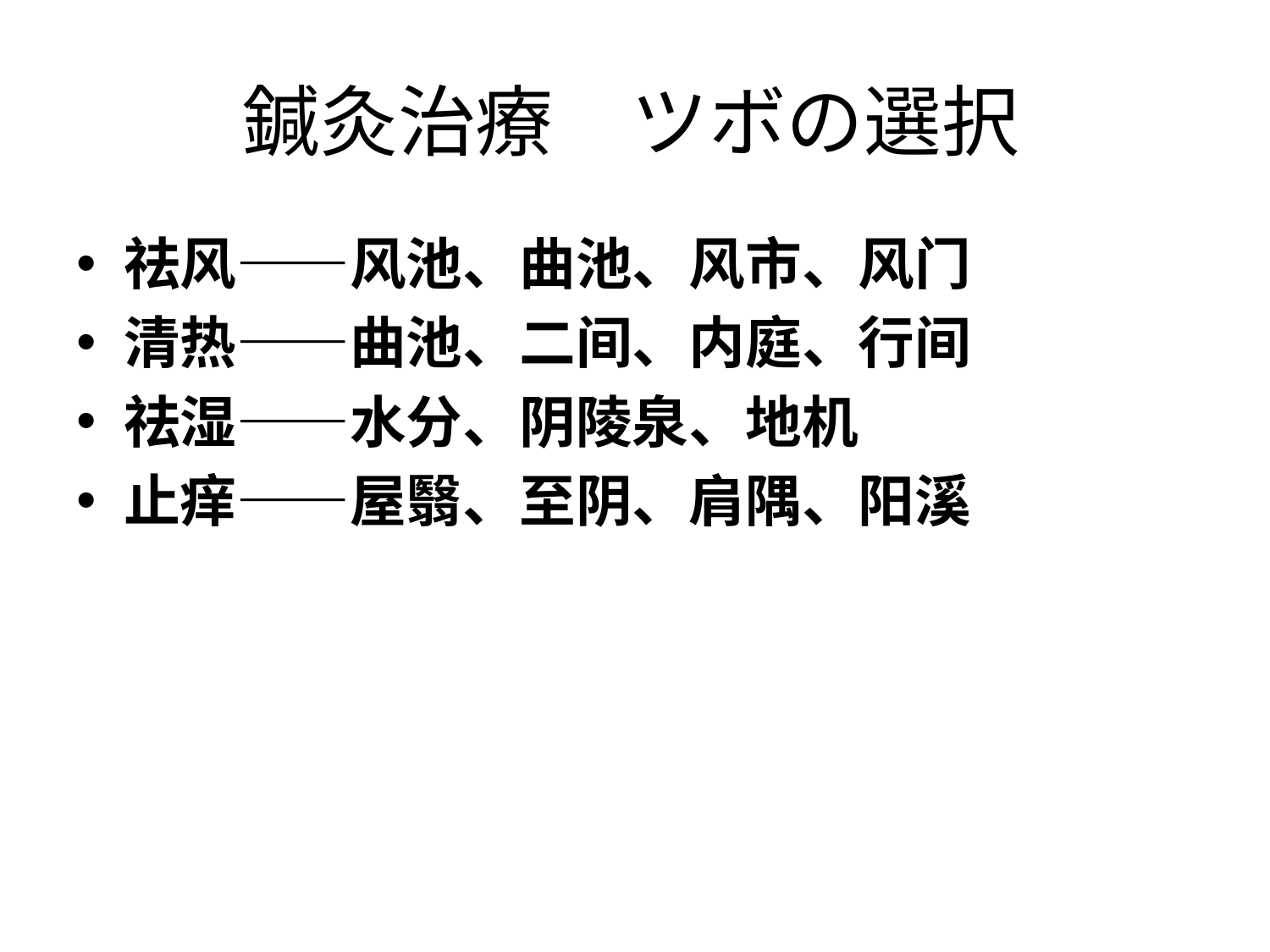

# 鍼灸治療　ツボの選択
祛风——风池、曲池、风市、风门
清热——曲池、二间、内庭、行间
祛湿——水分、阴陵泉、地机
止痒——屋翳、至阴、肩隅、阳溪